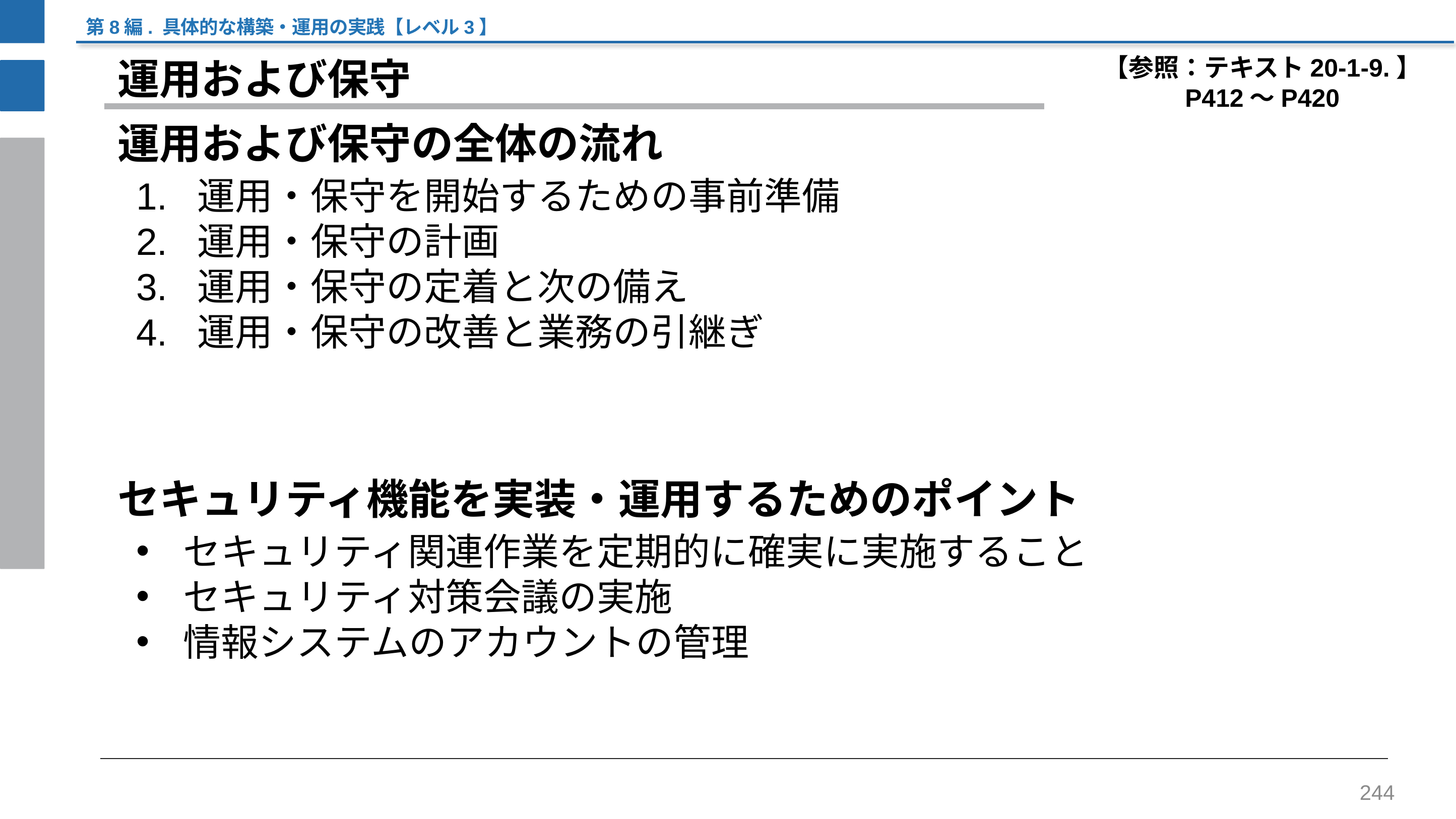

第8編. 具体的な構築・運用の実践【レベル3】
【参照：テキスト20-1-9.】
P412～P420
運用および保守
運用および保守の全体の流れ
運用・保守を開始するための事前準備
運用・保守の計画
運用・保守の定着と次の備え
運用・保守の改善と業務の引継ぎ
セキュリティ機能を実装・運用するためのポイント
セキュリティ関連作業を定期的に確実に実施すること
セキュリティ対策会議の実施
情報システムのアカウントの管理
244